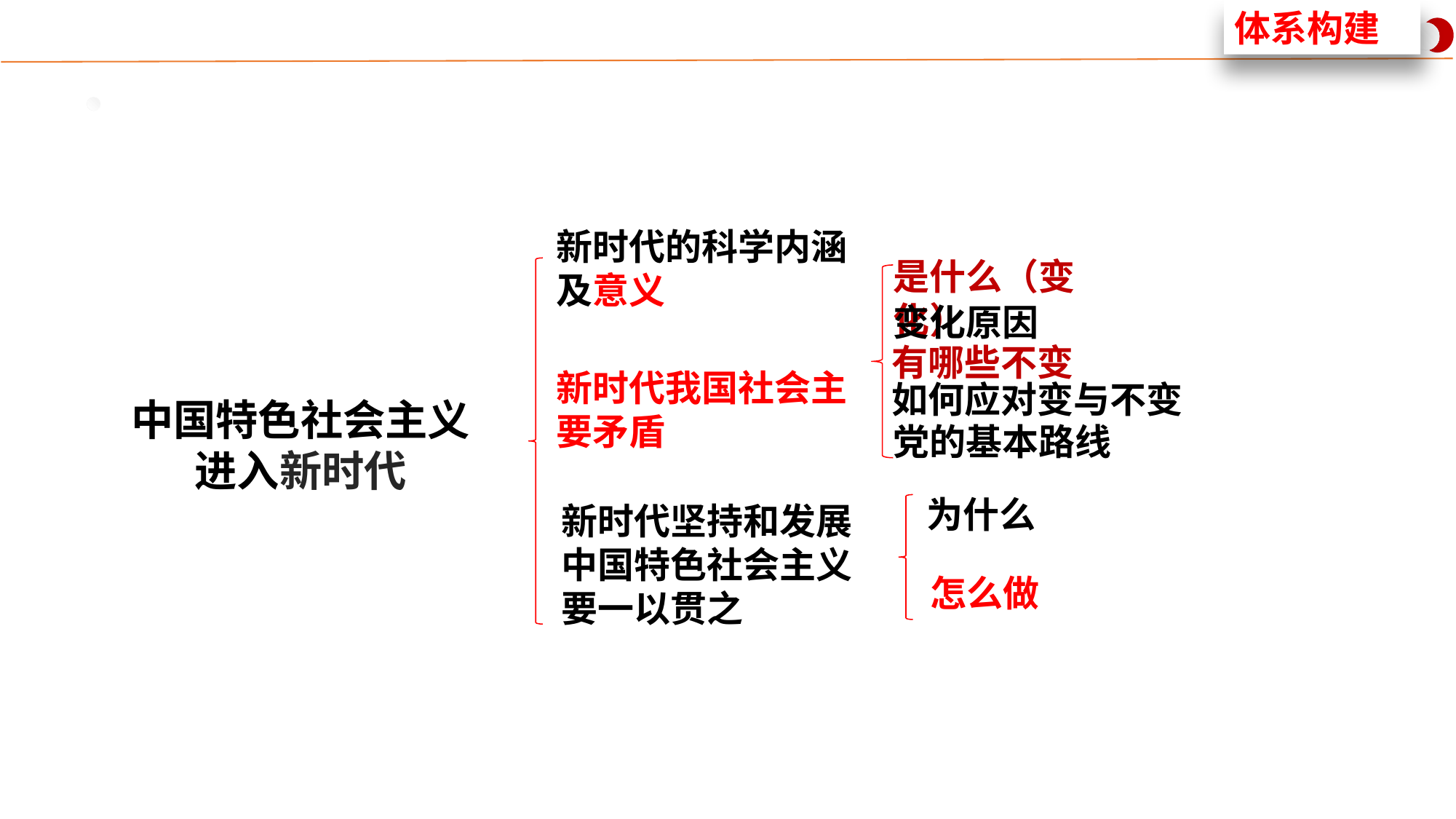

体系构建
新时代的科学内涵及意义
是什么（变化）

变化原因
有哪些不变
新时代我国社会主要矛盾
如何应对变与不变
中国特色社会主义进入新时代
党的基本路线
为什么
新时代坚持和发展中国特色社会主义要一以贯之

怎么做